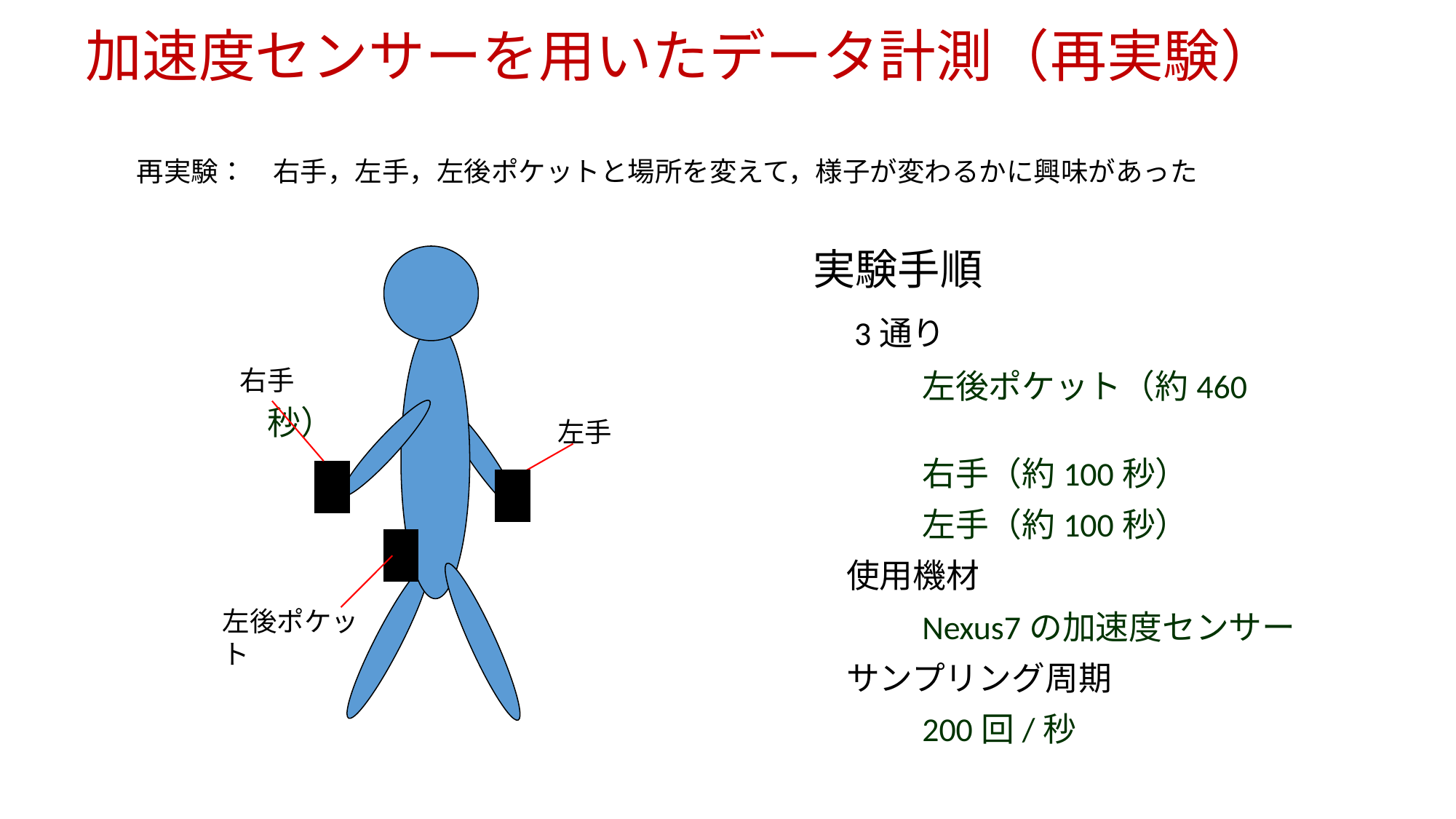

# 加速度センサーを用いたデータ計測（再実験）
再実験：　右手，左手，左後ポケットと場所を変えて，様子が変わるかに興味があった

						実験手順
						　3通り
						　	左後ポケット（約460秒）
						　	右手（約100秒）
						　	左手（約100秒）
						　使用機材
							Nexus7の加速度センサー
						　サンプリング周期
							200回/秒

右手

左手

左後ポケット